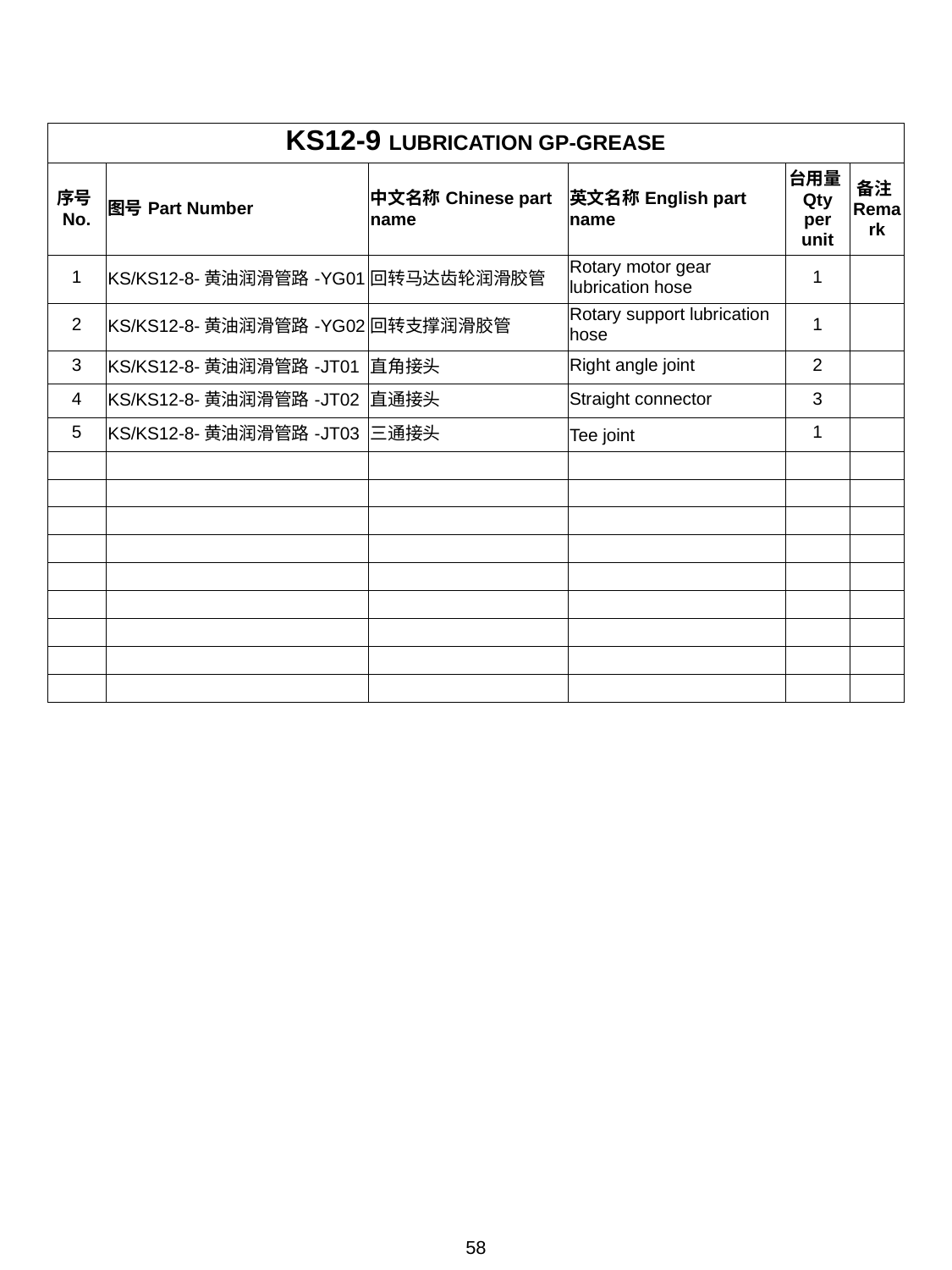

| KS12-9 LUBRICATION GP-GREASE |  |  |  |  |  |
| --- | --- | --- | --- | --- | --- |
| 序号No. | 图号Part Number | 中文名称Chinese part name | 英文名称English part name | 台用量Qty per unit | 备注Remark |
| 1 | KS/KS12-8-黄油润滑管路-YG01 | 回转马达齿轮润滑胶管 | Rotary motor gear lubrication hose | 1 |  |
| 2 | KS/KS12-8-黄油润滑管路-YG02 | 回转支撑润滑胶管 | Rotary support lubrication hose | 1 |  |
| 3 | KS/KS12-8-黄油润滑管路-JT01 | 直角接头 | Right angle joint | 2 |  |
| 4 | KS/KS12-8-黄油润滑管路-JT02 | 直通接头 | Straight connector | 3 |  |
| 5 | KS/KS12-8-黄油润滑管路-JT03 | 三通接头 | Tee joint | 1 |  |
|  |  |  |  |  |  |
|  |  |  |  |  |  |
|  |  |  |  |  |  |
|  |  |  |  |  |  |
|  |  |  |  |  |  |
|  |  |  |  |  |  |
|  |  |  |  |  |  |
|  |  |  |  |  |  |
|  |  |  |  |  |  |
58